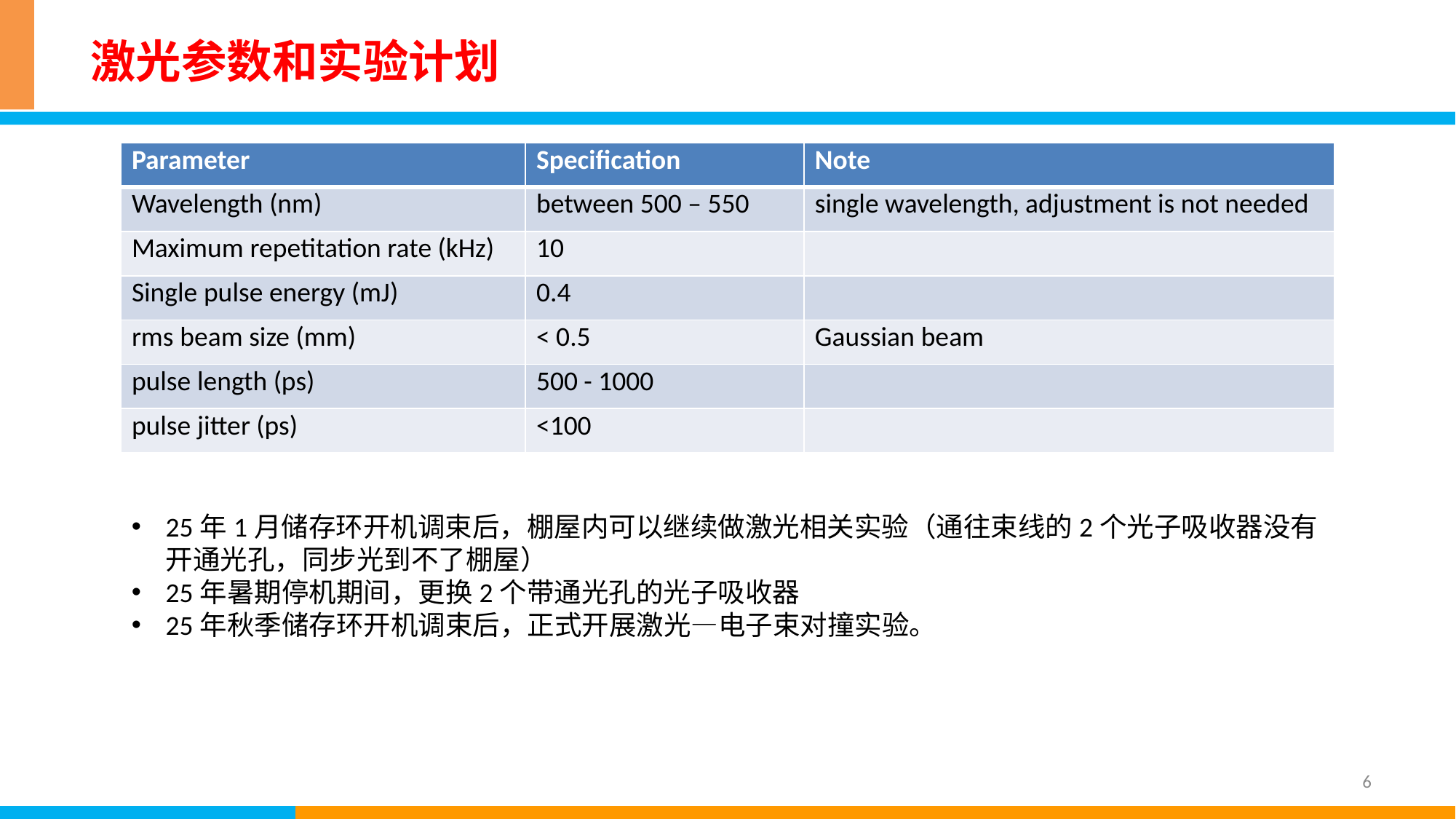

# 激光参数和实验计划
| Parameter | Specification | Note |
| --- | --- | --- |
| Wavelength (nm) | between 500 – 550 | single wavelength, adjustment is not needed |
| Maximum repetitation rate (kHz) | 10 |  |
| Single pulse energy (mJ) | 0.4 |  |
| rms beam size (mm) | < 0.5 | Gaussian beam |
| pulse length (ps) | 500 - 1000 |  |
| pulse jitter (ps) | <100 |  |
25年1月储存环开机调束后，棚屋内可以继续做激光相关实验（通往束线的2个光子吸收器没有开通光孔，同步光到不了棚屋）
25年暑期停机期间，更换2个带通光孔的光子吸收器
25年秋季储存环开机调束后，正式开展激光—电子束对撞实验。
6